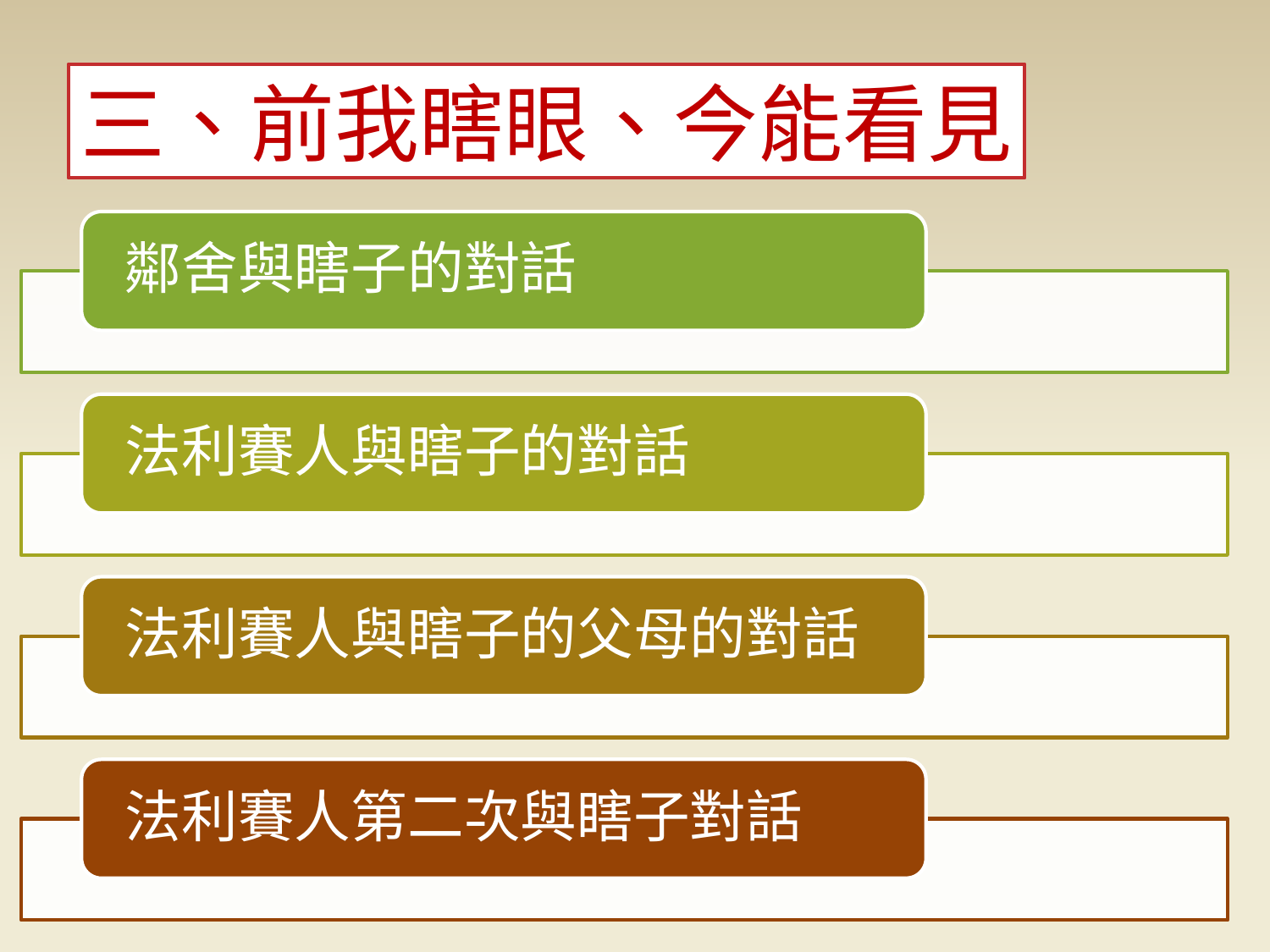

三、前我瞎眼、今能看見
鄰舍與瞎子的對話
法利賽人與瞎子的對話
法利賽人與瞎子的父母的對話
法利賽人第二次與瞎子對話